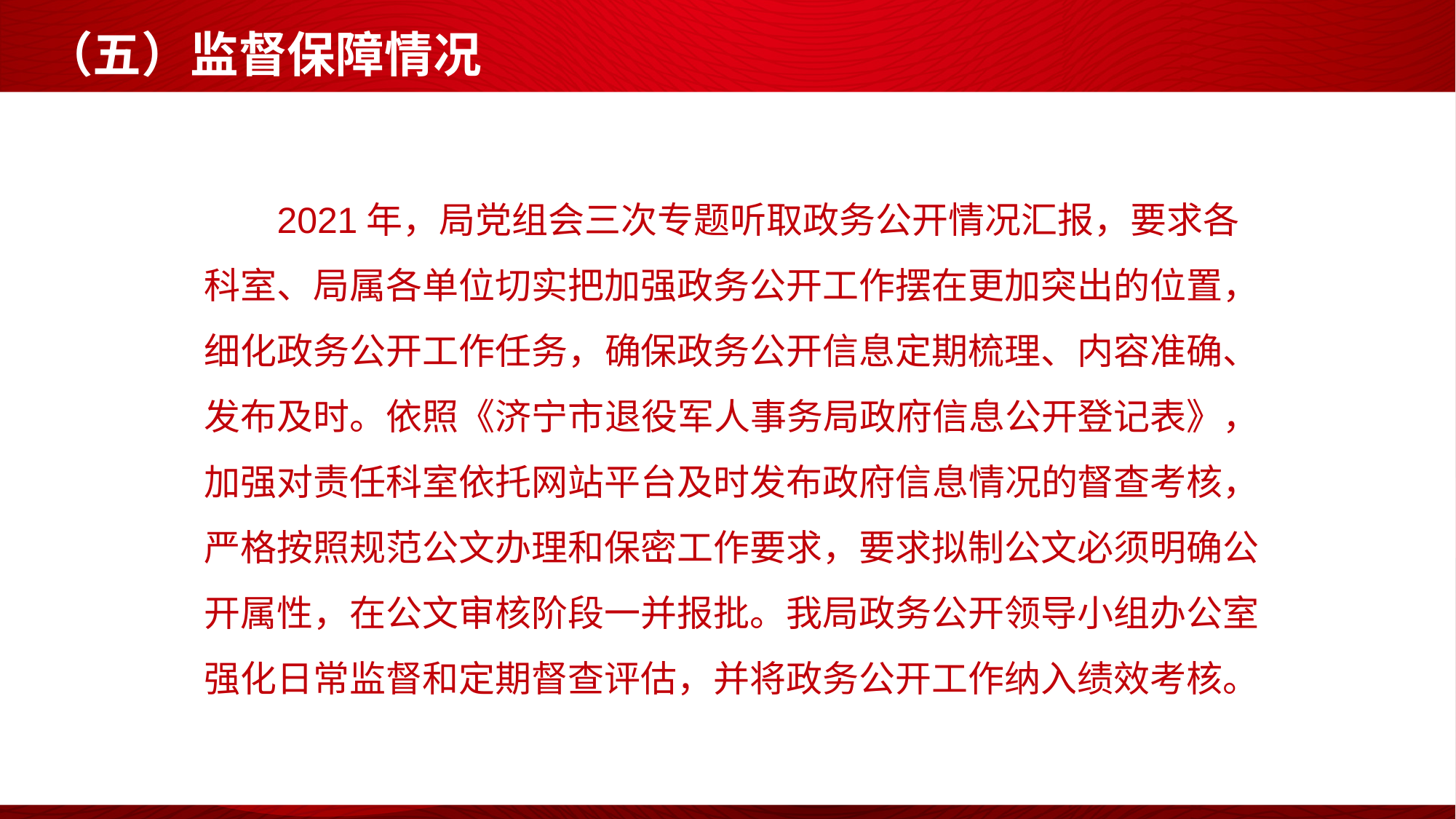

# （五）监督保障情况
2021年，局党组会三次专题听取政务公开情况汇报，要求各科室、局属各单位切实把加强政务公开工作摆在更加突出的位置，细化政务公开工作任务，确保政务公开信息定期梳理、内容准确、发布及时。依照《济宁市退役军人事务局政府信息公开登记表》，加强对责任科室依托网站平台及时发布政府信息情况的督查考核，严格按照规范公文办理和保密工作要求，要求拟制公文必须明确公开属性，在公文审核阶段一并报批。我局政务公开领导小组办公室强化日常监督和定期督查评估，并将政务公开工作纳入绩效考核。